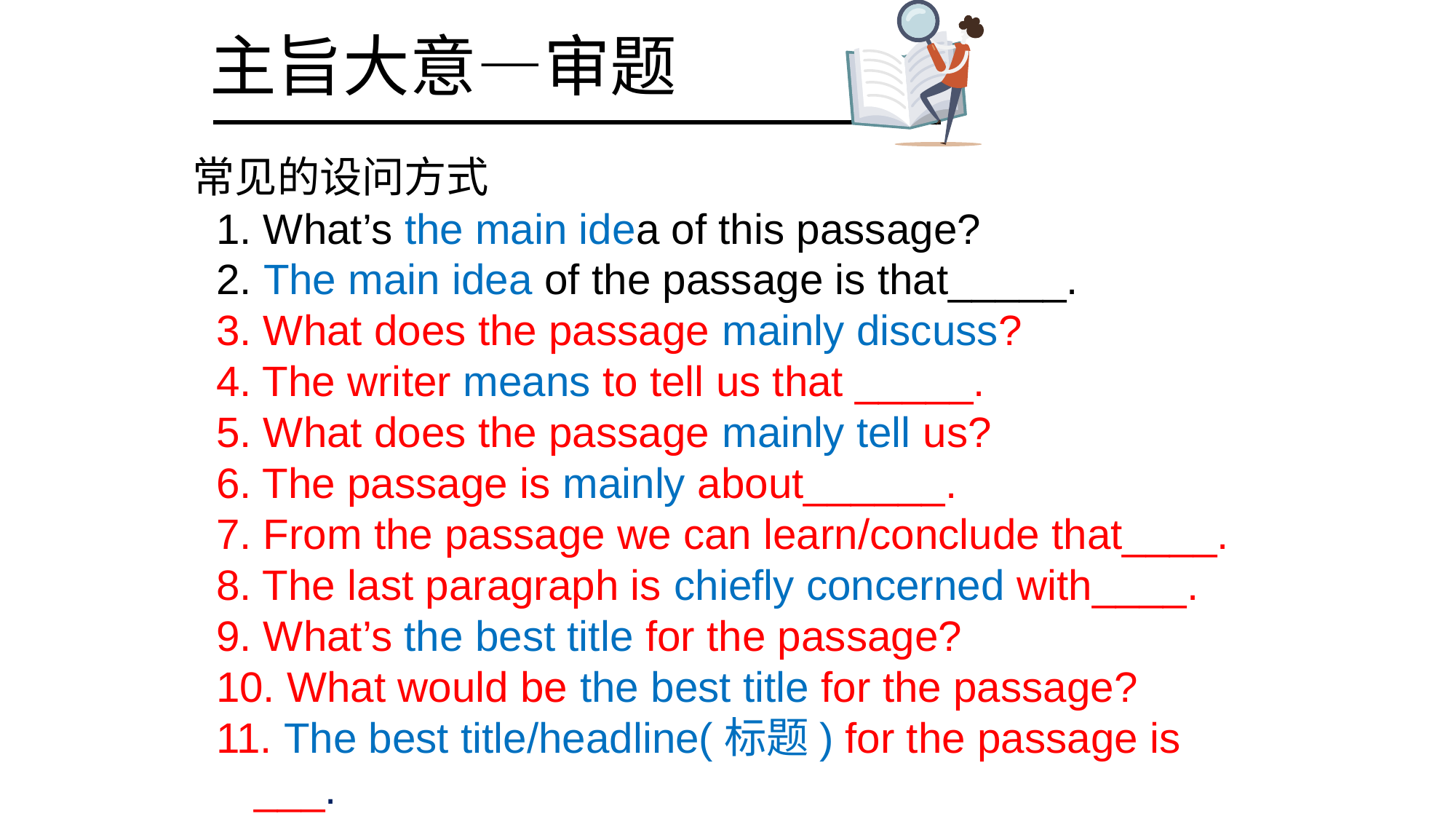

主旨大意—审题
常见的设问方式
  1. What’s the main idea of this passage?
  2. The main idea of the passage is that_____.
  3. What does the passage mainly discuss?
  4. The writer means to tell us that _____.
  5. What does the passage mainly tell us?
  6. The passage is mainly about______.
  7. From the passage we can learn/conclude that____.
  8. The last paragraph is chiefly concerned with____.
  9. What’s the best title for the passage?
  10. What would be the best title for the passage?
  11. The best title/headline(标题) for the passage is ___.